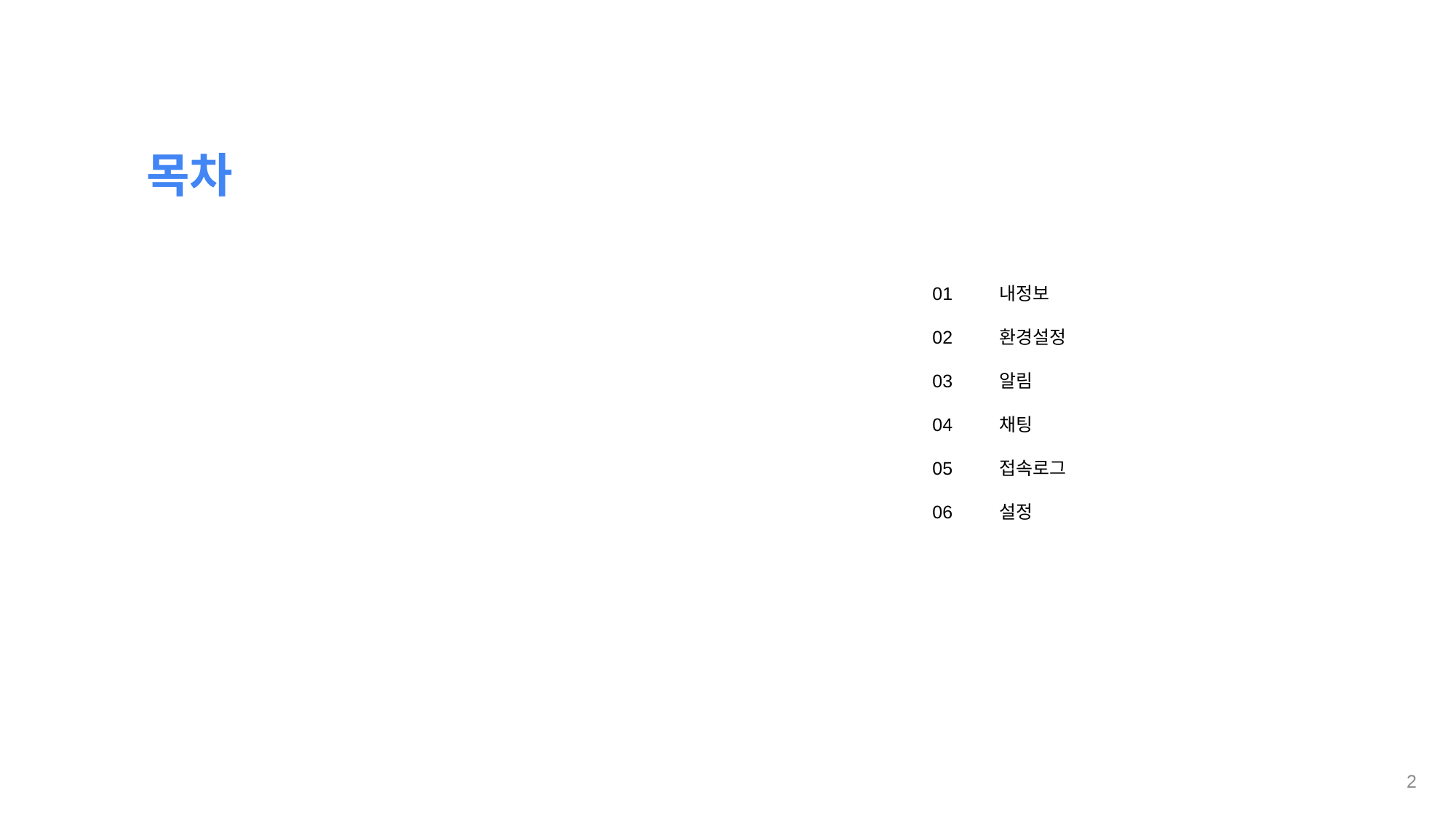

목차
01
02
03
04
05
06
내정보
환경설정
알림
채팅
접속로그
설정